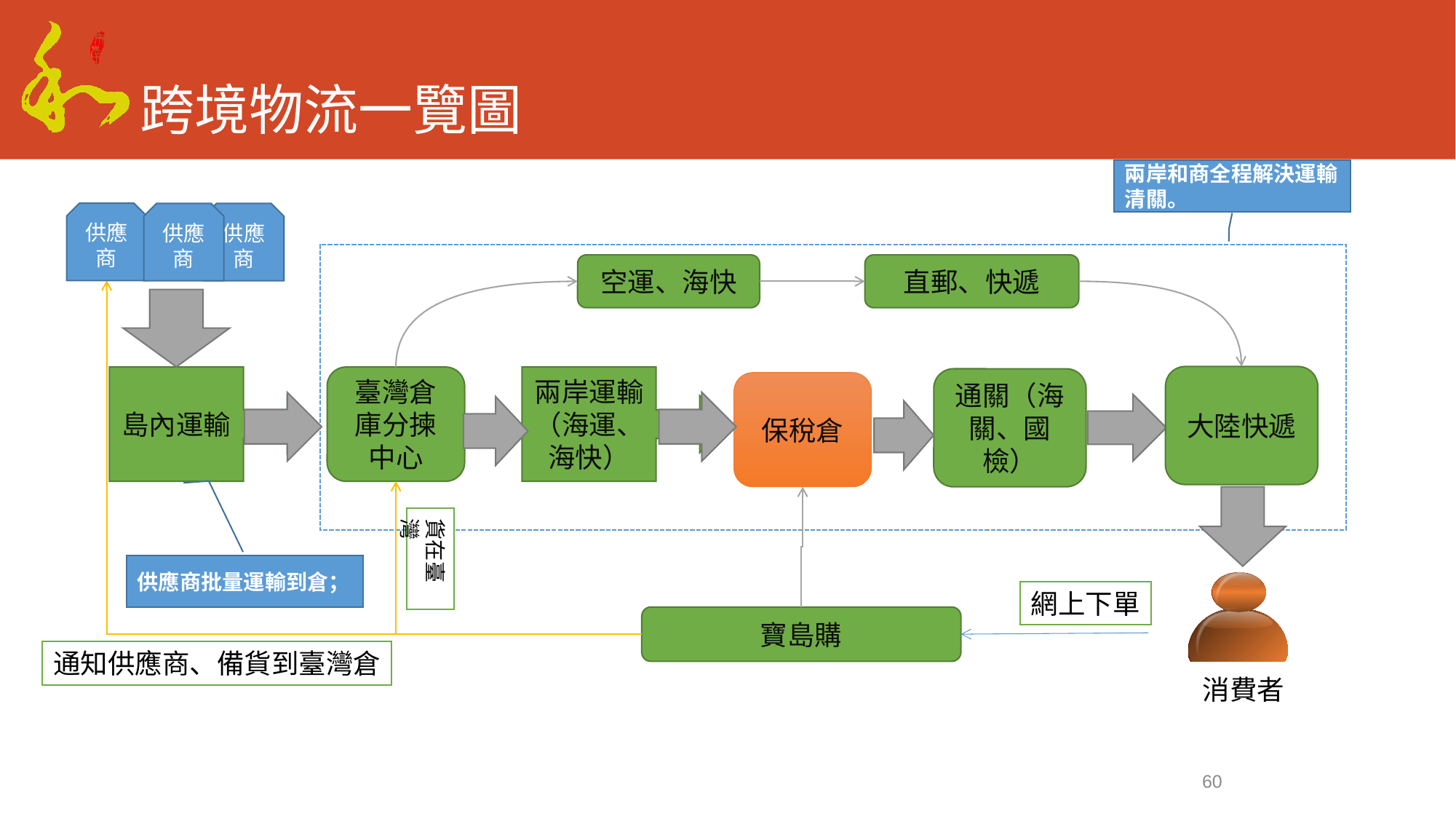

# 跨境物流一覽圖
兩岸和商全程解決運輸清關。
供應商
供應商
供應商

空運、海快
直郵、快遞

大陸快遞
島內運輸
臺灣倉庫分揀中心
兩岸運輸（海運、海快）
通關（海關、國檢）
保稅倉

貨在臺灣
供應商批量運輸到倉；

網上下單
寶島購
通知供應商、備貨到臺灣倉
消費者
60